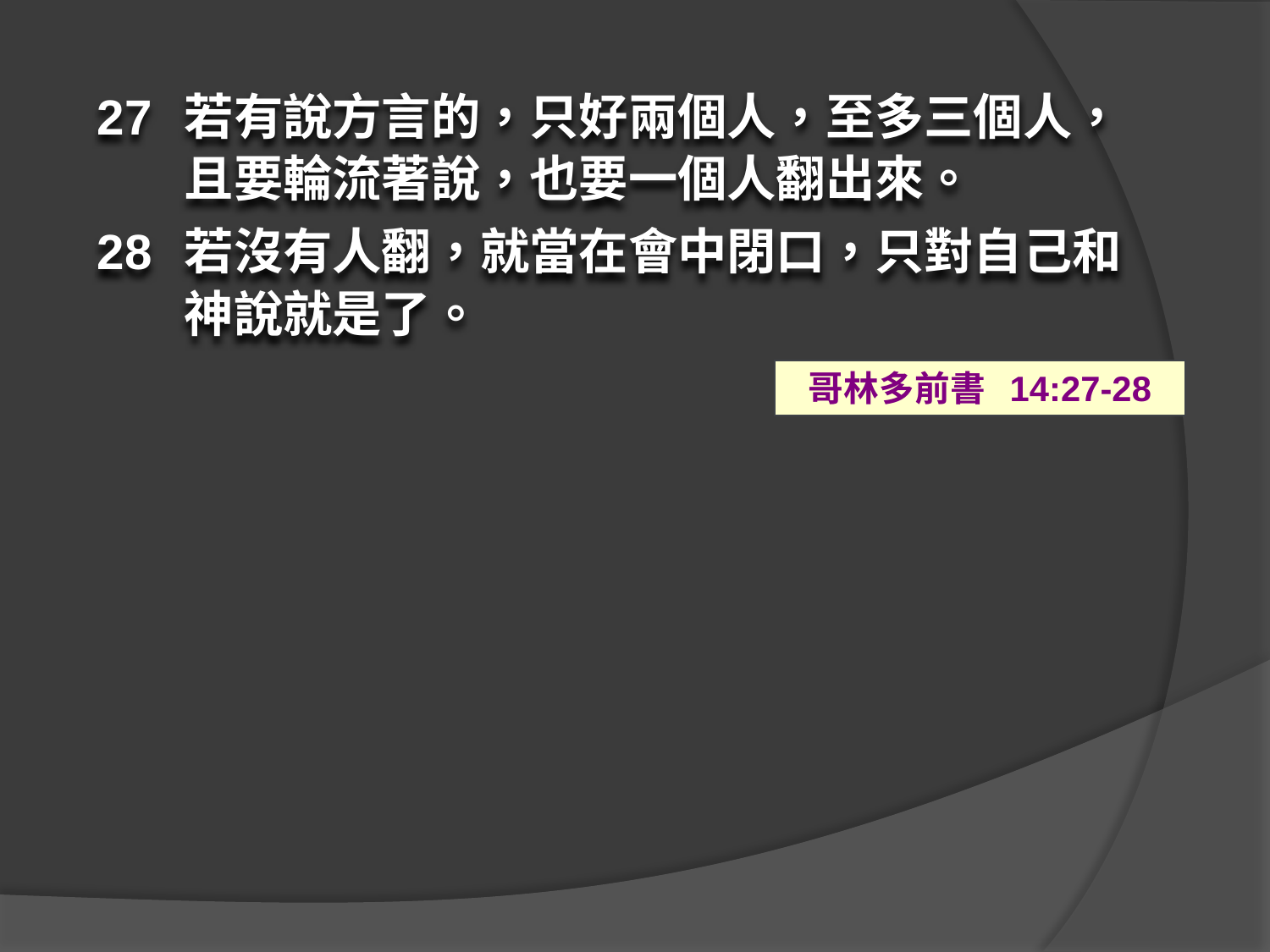

27	若有說方言的，只好兩個人，至多三個人，  且要輪流著說，也要一個人翻出來。
28	若沒有人翻，就當在會中閉口，只對自己和　神說就是了。
哥林多前書  14:27-28